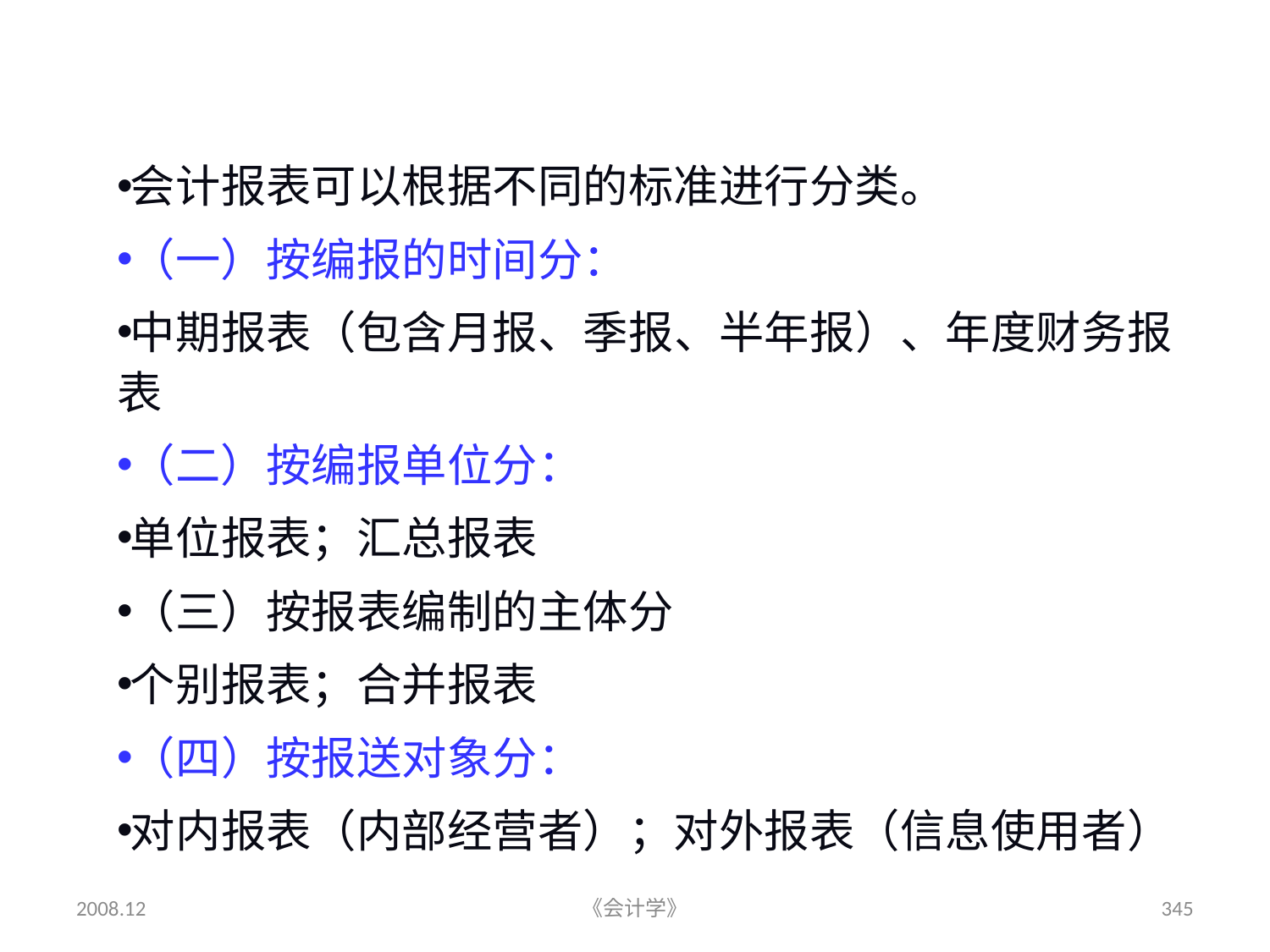

# 五、会计报表的分类
会计报表可以根据不同的标准进行分类。
（一）按编报的时间分：
中期报表（包含月报、季报、半年报）、年度财务报表
（二）按编报单位分：
单位报表；汇总报表
（三）按报表编制的主体分
个别报表；合并报表
（四）按报送对象分：
对内报表（内部经营者）；对外报表（信息使用者）
2008.12
《会计学》
345